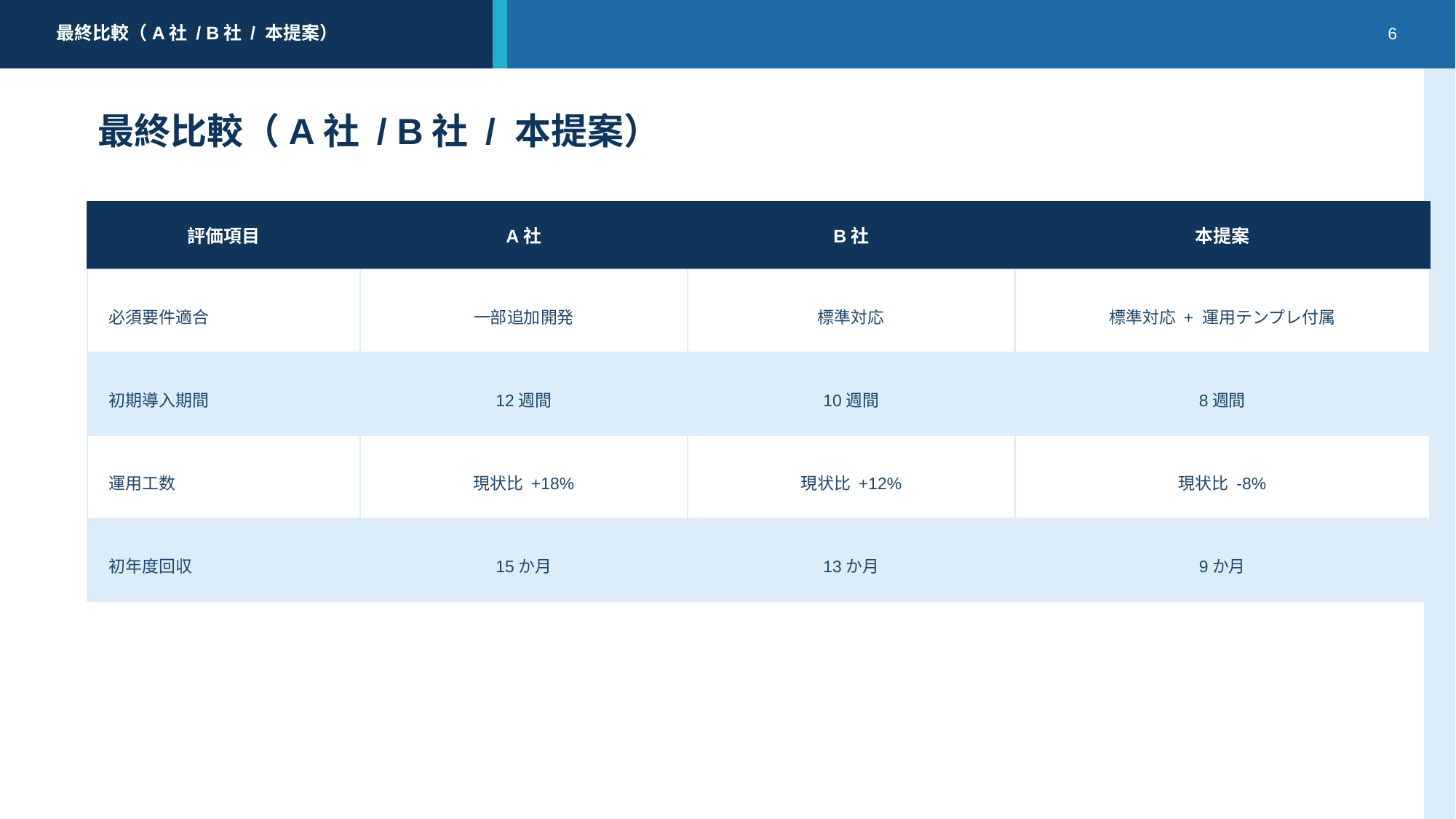

最終比較（A社 / B社 / 本提案）
6

最終比較（A社 / B社 / 本提案）

評価項目
A社
B社
本提案

必須要件適合
一部追加開発
標準対応
標準対応 + 運用テンプレ付属

初期導入期間
12週間
10週間
8週間

運用工数
現状比 +18%
現状比 +12%
現状比 -8%

初年度回収
15か月
13か月
9か月